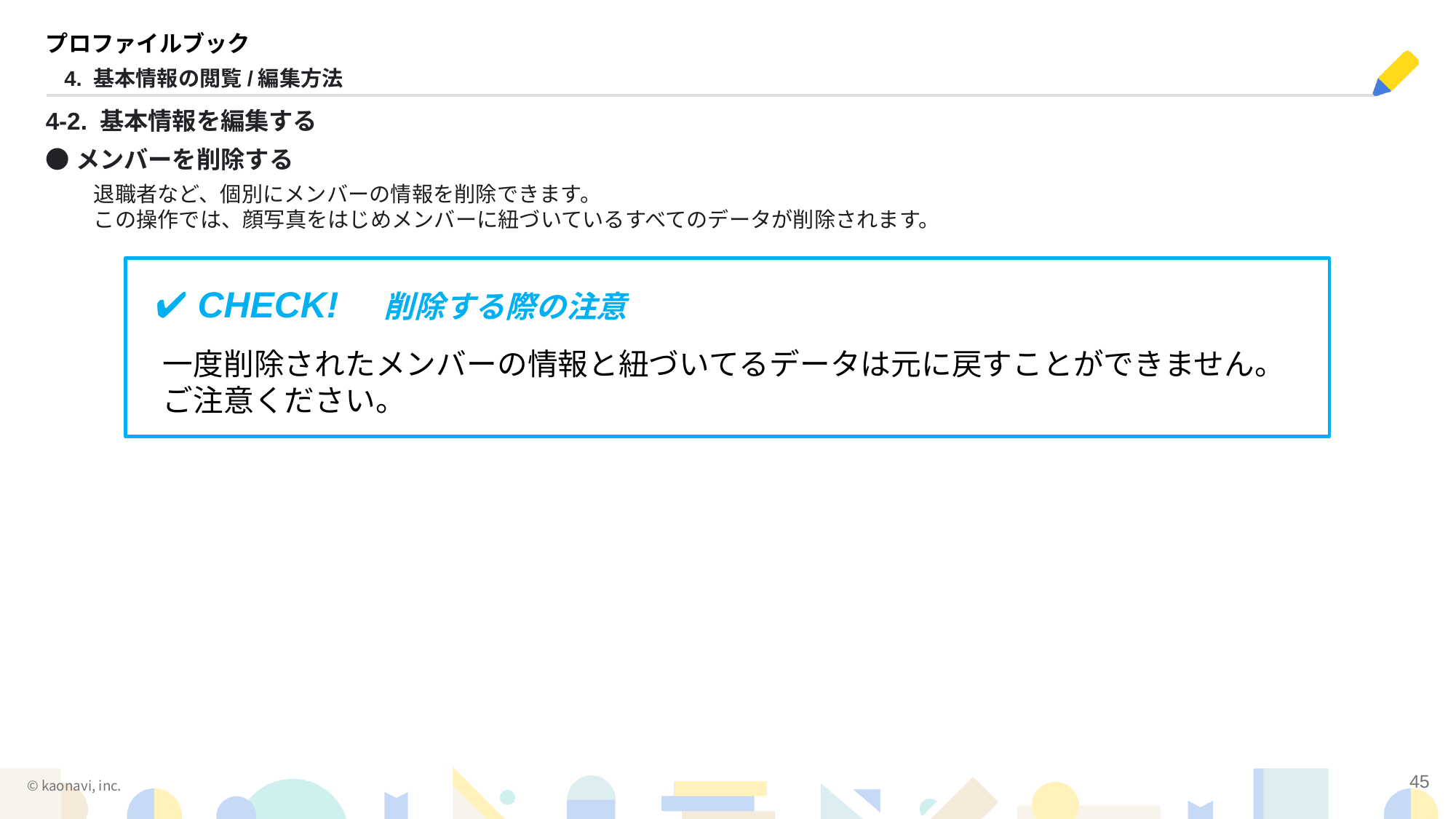

プロファイルブック
4. 基本情報の閲覧/編集方法
4-2. 基本情報を編集する
●メンバーを削除する
退職者など、個別にメンバーの情報を削除できます。
この操作では、顔写真をはじめメンバーに紐づいているすべてのデータが削除されます。

✔ CHECK!　削除する際の注意
一度削除されたメンバーの情報と紐づいてるデータは元に戻すことができません。ご注意ください。